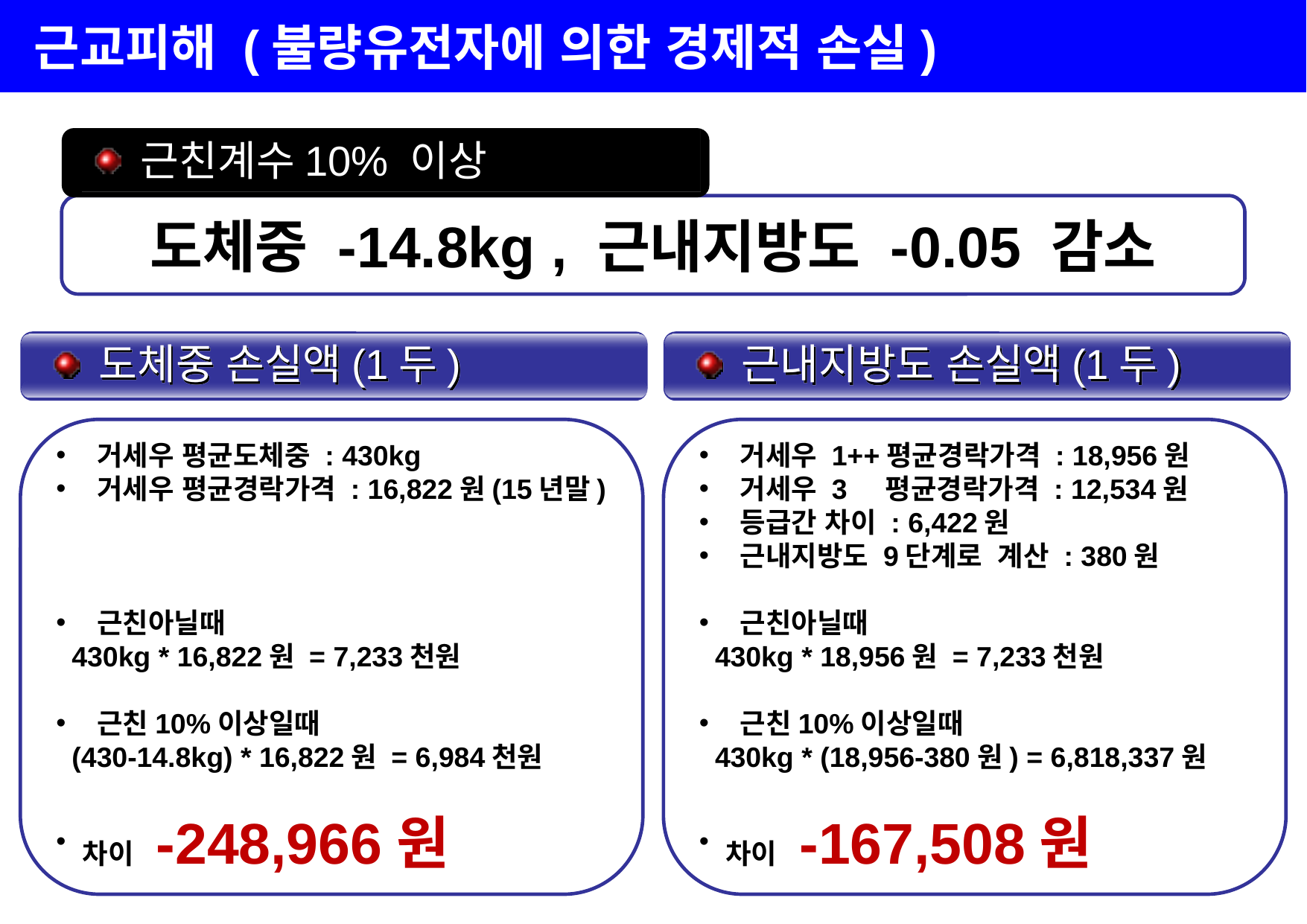

|  |
| --- |
근교피해 (불량유전자에 의한 경제적 손실)

 근친계수10% 이상

도체중 -14.8kg , 근내지방도 -0.05 감소

 도체중 손실액(1두)

 근내지방도 손실액(1두)

 거세우 평균도체중 : 430kg
 거세우 평균경락가격 : 16,822원(15년말)

 근친아닐때
  430kg * 16,822원 = 7,233천원

 근친10%이상일때
  (430-14.8kg) * 16,822원 = 6,984천원

차이  -248,966원
 거세우 1++평균경락가격 : 18,956원
 거세우 3    평균경락가격 : 12,534원
 등급간 차이 : 6,422원
 근내지방도 9단계로  계산 : 380원

 근친아닐때
  430kg * 18,956원 = 7,233천원

 근친10%이상일때
  430kg * (18,956-380원) = 6,818,337원

차이  -167,508원